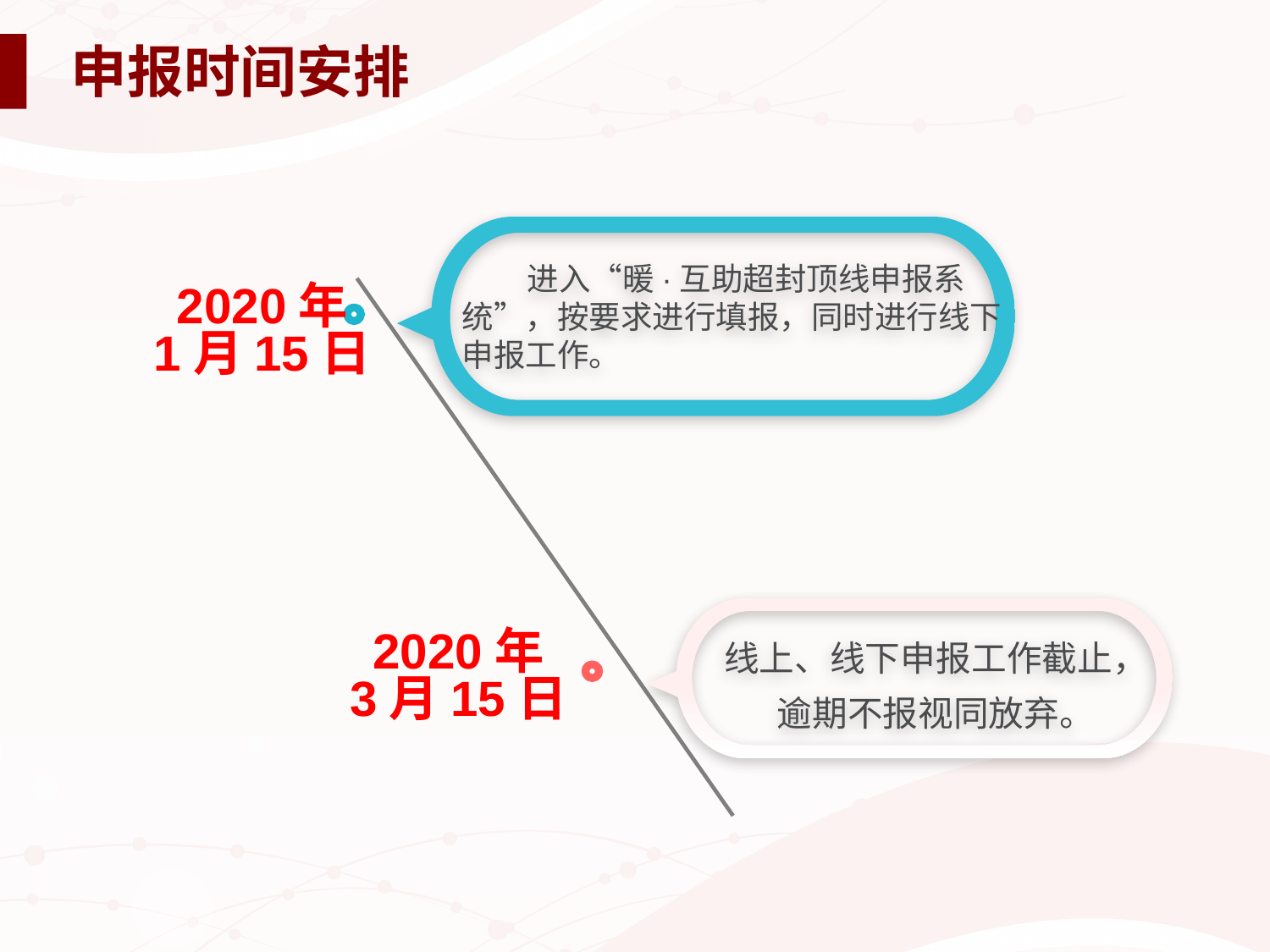

# 申报时间安排
        进入“暖·互助超封顶线申报系统”，按要求进行填报，同时进行线下申报工作。
2020年
1月15日

线上、线下申报工作截止，逾期不报视同放弃。
2020年
3月15日